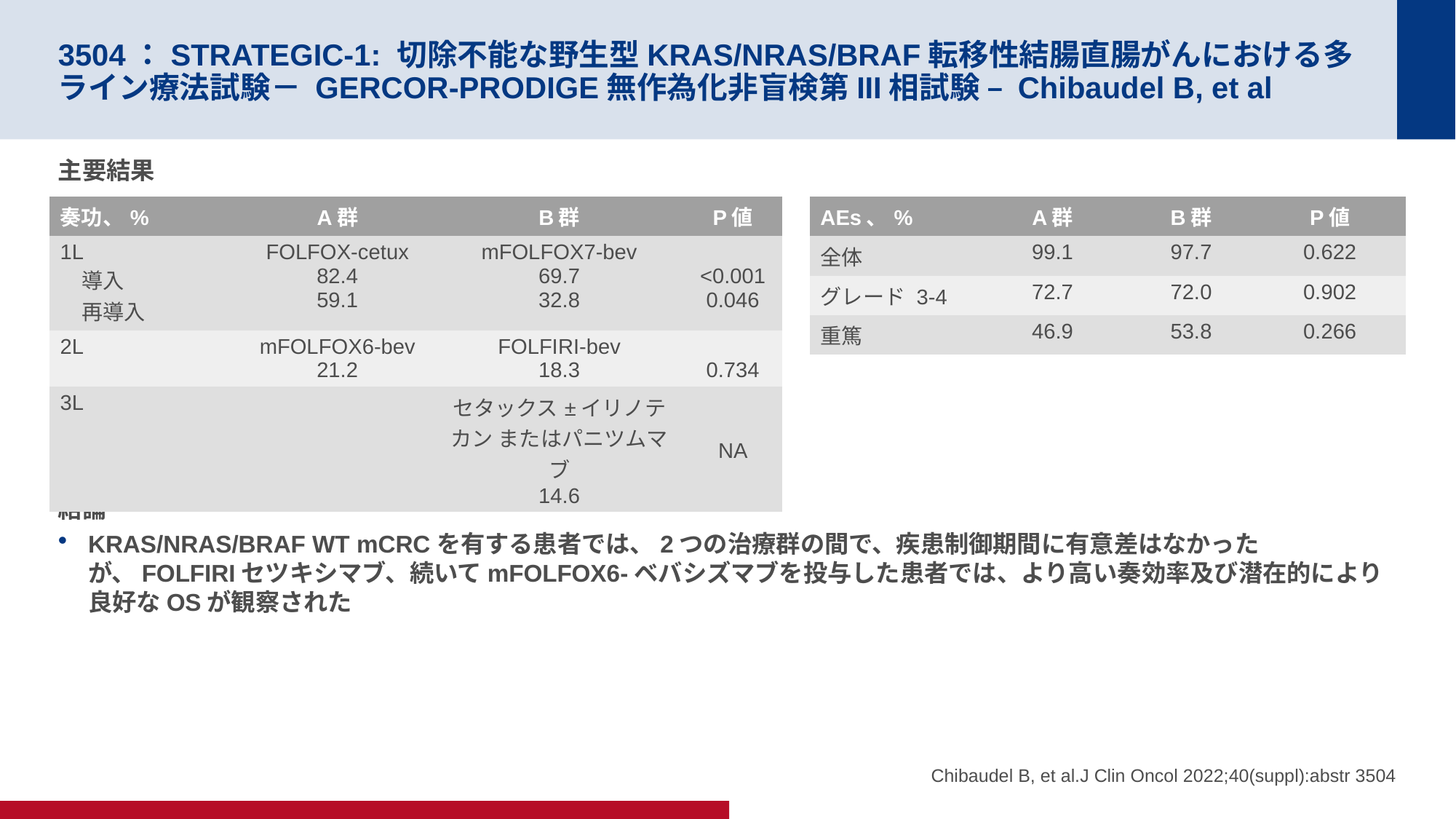

# 3504：STRATEGIC-1: 切除不能な野生型KRAS/NRAS/BRAF転移性結腸直腸がんにおける多ライン療法試験－ GERCOR-PRODIGE無作為化非盲検第III相試験 – Chibaudel B, et al
主要結果
結論
KRAS/NRAS/BRAF WT mCRCを有する患者では、2つの治療群の間で、疾患制御期間に有意差はなかったが、FOLFIRIセツキシマブ、続いてmFOLFOX6-ベバシズマブを投与した患者では、より高い奏効率及び潜在的により良好なOSが観察された
| 奏功、% | A群 | B群 | P値 |
| --- | --- | --- | --- |
| 1L 導入 再導入 | FOLFOX-cetux 82.4 59.1 | mFOLFOX7-bev 69.7 32.8 | <0.001 0.046 |
| 2L | mFOLFOX6-bev 21.2 | FOLFIRI-bev 18.3 | 0.734 |
| 3L |  | セタックス±イリノテカン またはパニツムマブ 14.6 | NA |
| AEs、% | A群 | B群 | P値 |
| --- | --- | --- | --- |
| 全体 | 99.1 | 97.7 | 0.622 |
| グレード 3-4 | 72.7 | 72.0 | 0.902 |
| 重篤 | 46.9 | 53.8 | 0.266 |
Chibaudel B, et al.J Clin Oncol 2022;40(suppl):abstr 3504